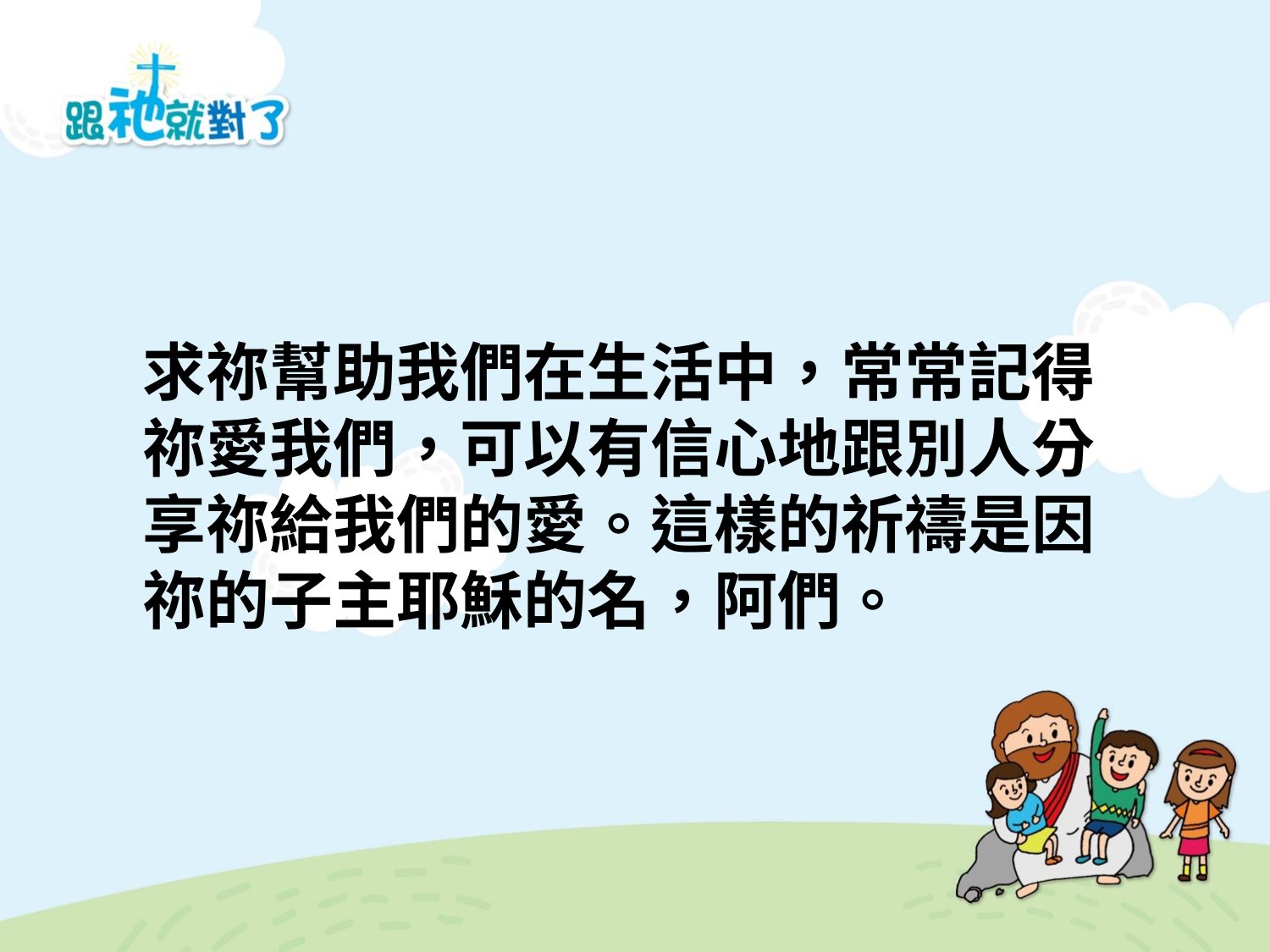

求祢幫助我們在生活中，常常記得祢愛我們，可以有信心地跟別人分享祢給我們的愛。這樣的祈禱是因祢的子主耶穌的名，阿們。